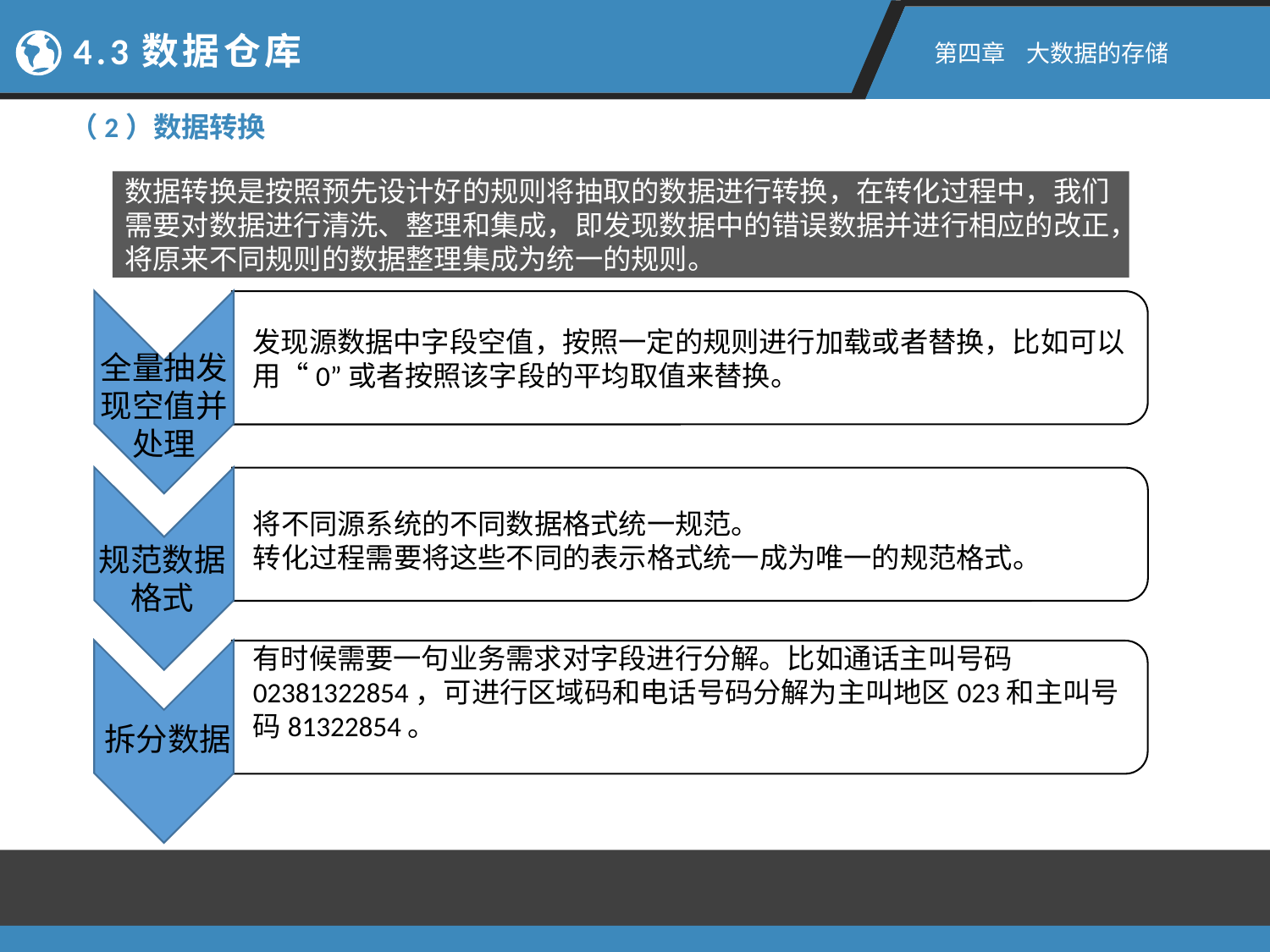

4.3数据仓库

第四章    大数据的存储
（2）数据转换
数据转换是按照预先设计好的规则将抽取的数据进行转换，在转化过程中，我们需要对数据进行清洗、整理和集成，即发现数据中的错误数据并进行相应的改正，将原来不同规则的数据整理集成为统一的规则。

发现源数据中字段空值，按照一定的规则进行加载或者替换，比如可以用“0”或者按照该字段的平均取值来替换。

全量抽发现空值并处理

将不同源系统的不同数据格式统一规范。
转化过程需要将这些不同的表示格式统一成为唯一的规范格式。
规范数据格式

有时候需要一句业务需求对字段进行分解。比如通话主叫号码02381322854，可进行区域码和电话号码分解为主叫地区023和主叫号码81322854。

拆分数据